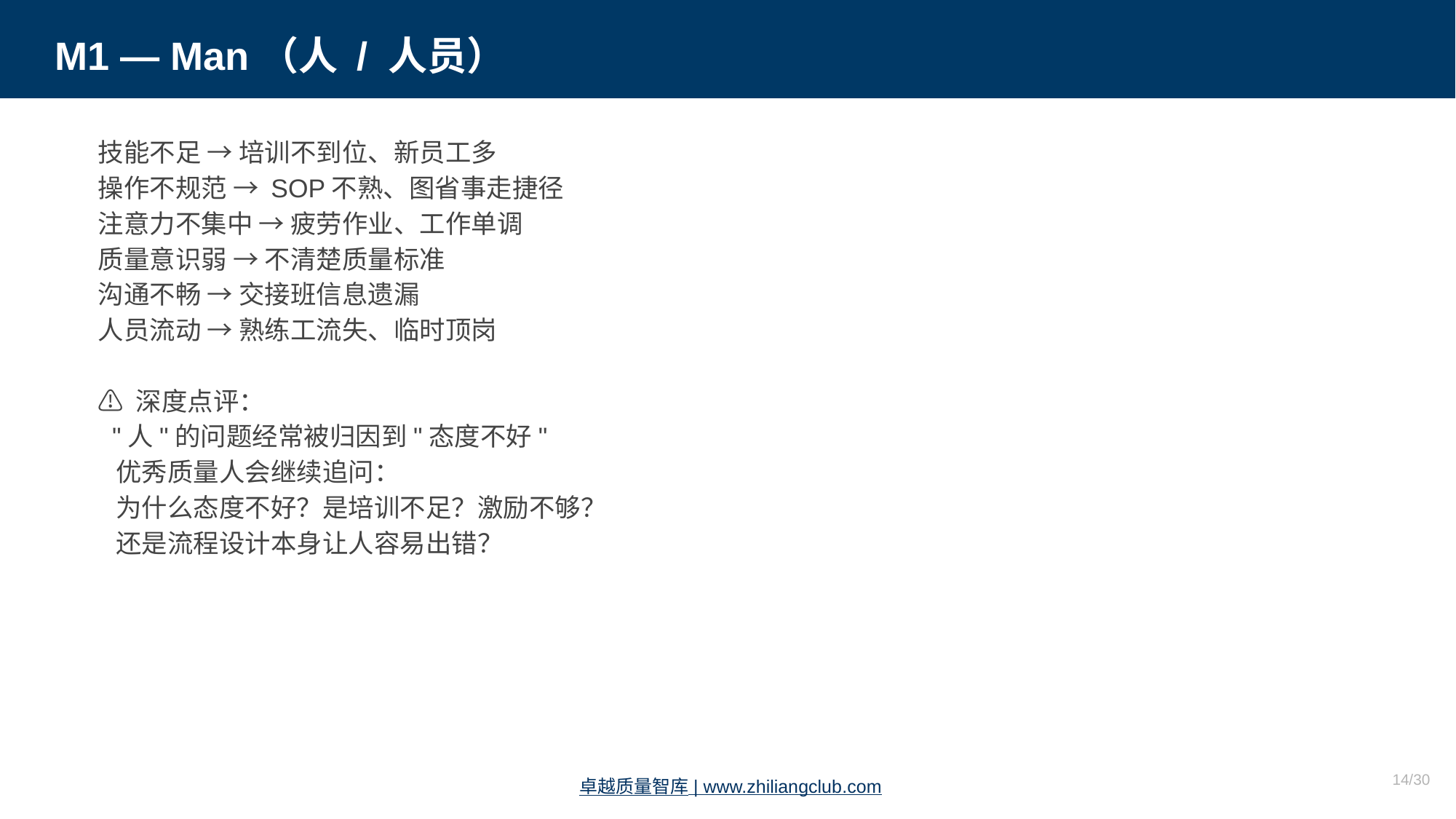

M1 — Man（人 / 人员）
技能不足 → 培训不到位、新员工多
操作不规范 → SOP不熟、图省事走捷径
注意力不集中 → 疲劳作业、工作单调
质量意识弱 → 不清楚质量标准
沟通不畅 → 交接班信息遗漏
人员流动 → 熟练工流失、临时顶岗

⚠ 深度点评：
  "人"的问题经常被归因到"态度不好"
  优秀质量人会继续追问：
  为什么态度不好？是培训不足？激励不够？
  还是流程设计本身让人容易出错？
14/30